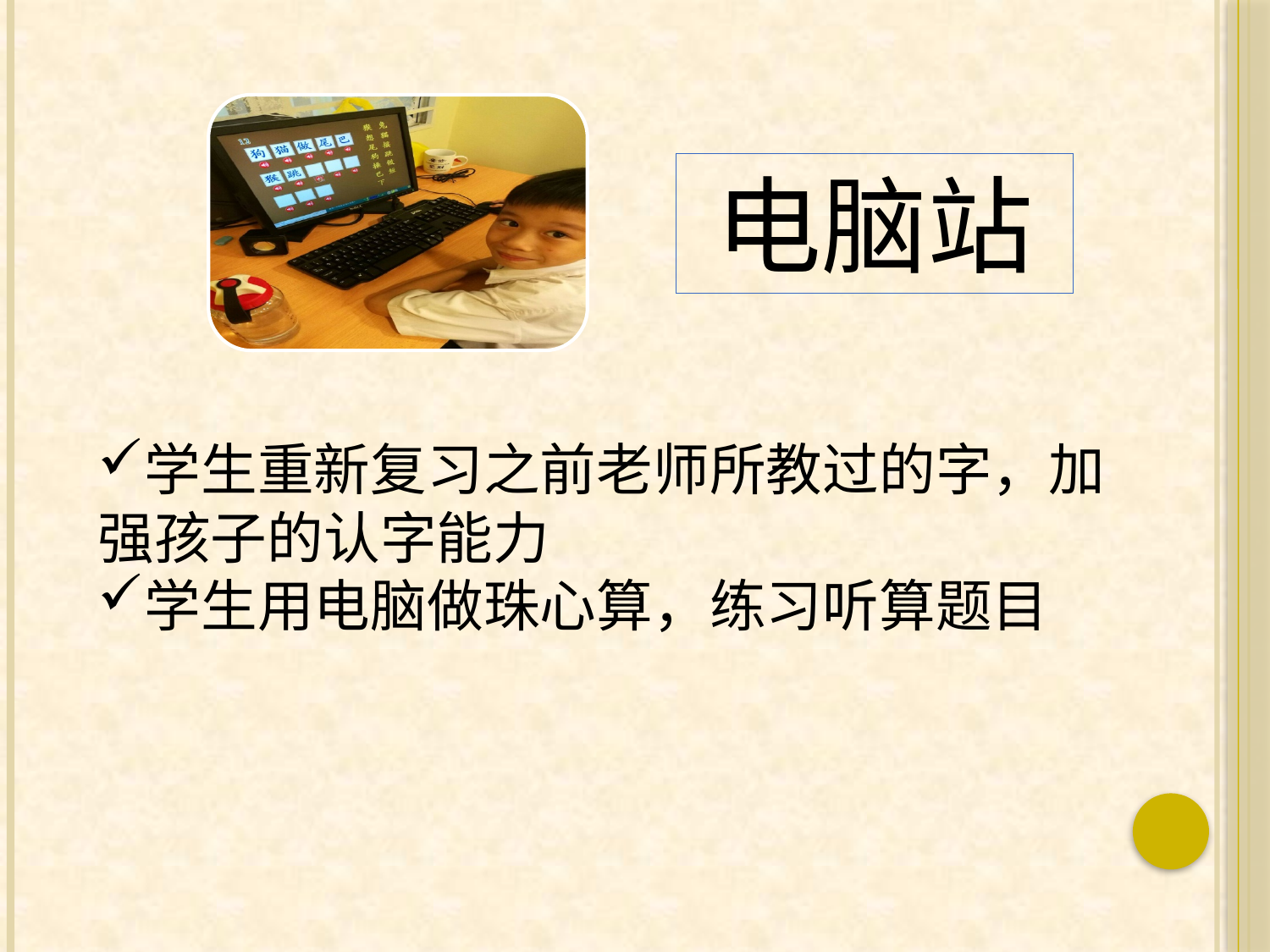

电脑站
学生重新复习之前老师所教过的字，加强孩子的认字能力
学生用电脑做珠心算，练习听算题目